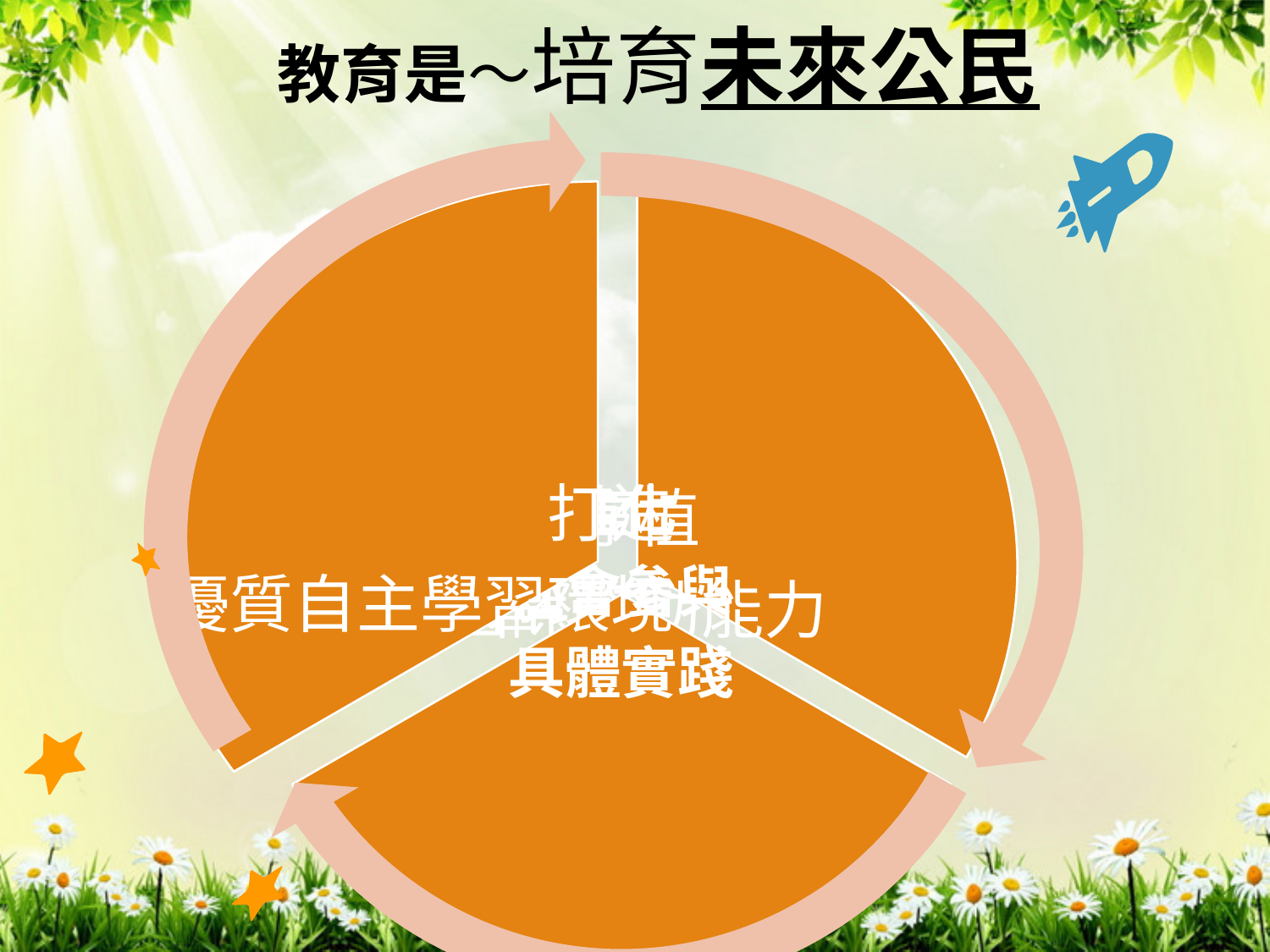

教育是〜培育未來公民

厚植
國際移動能力
強化
社會參與
具體實踐
 打造
優質自主學習環境